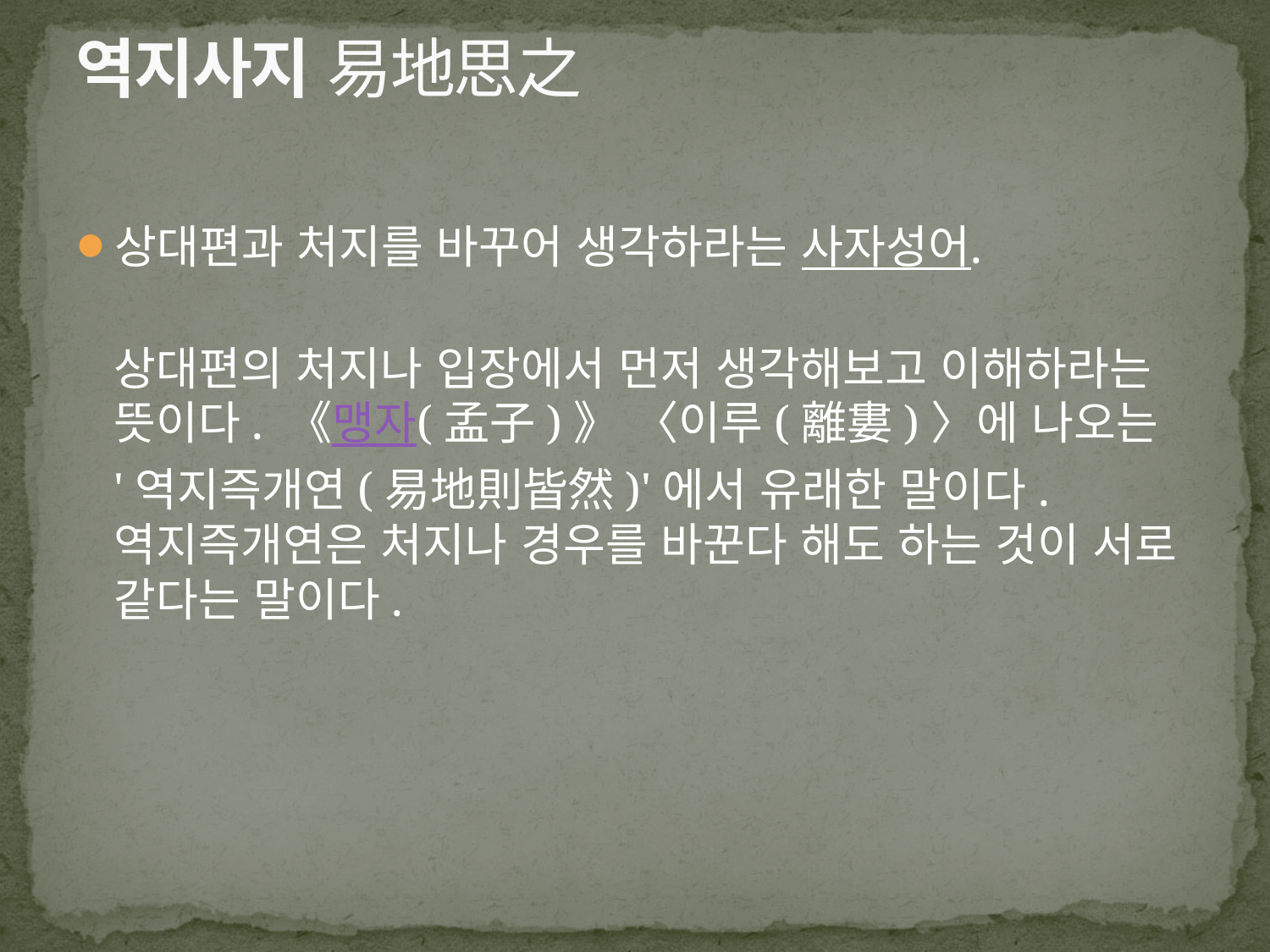

# 역지사지 易地思之
상대편과 처지를 바꾸어 생각하라는 사자성어.
상대편의 처지나 입장에서 먼저 생각해보고 이해하라는 뜻이다. 《맹자(孟子)》 〈이루(離婁)〉에 나오는 '역지즉개연(易地則皆然)'에서 유래한 말이다. 역지즉개연은 처지나 경우를 바꾼다 해도 하는 것이 서로 같다는 말이다.